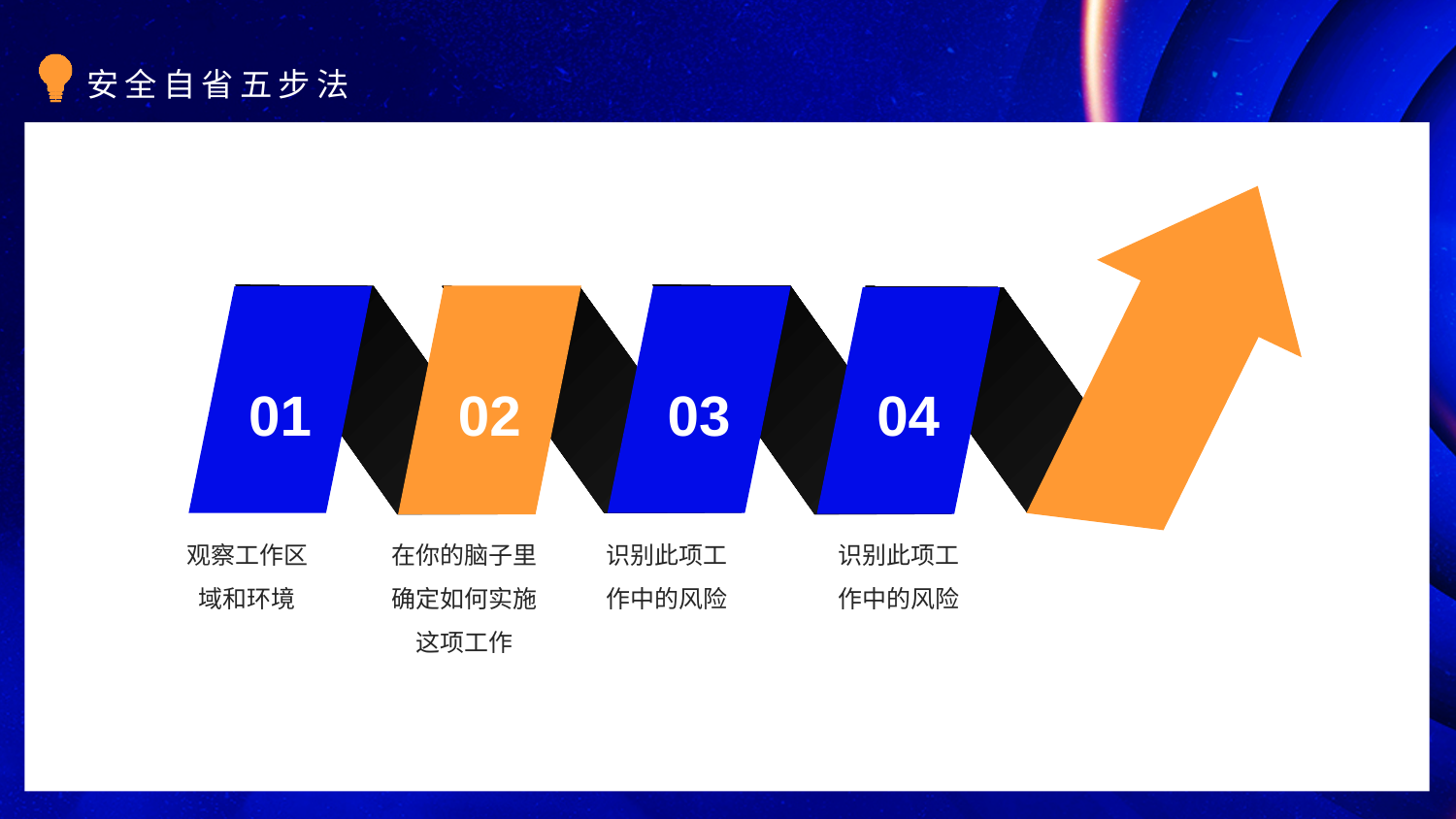

02

01

03

04
观察工作区域和环境
在你的脑子里确定如何实施这项工作
识别此项工作中的风险
识别此项工作中的风险